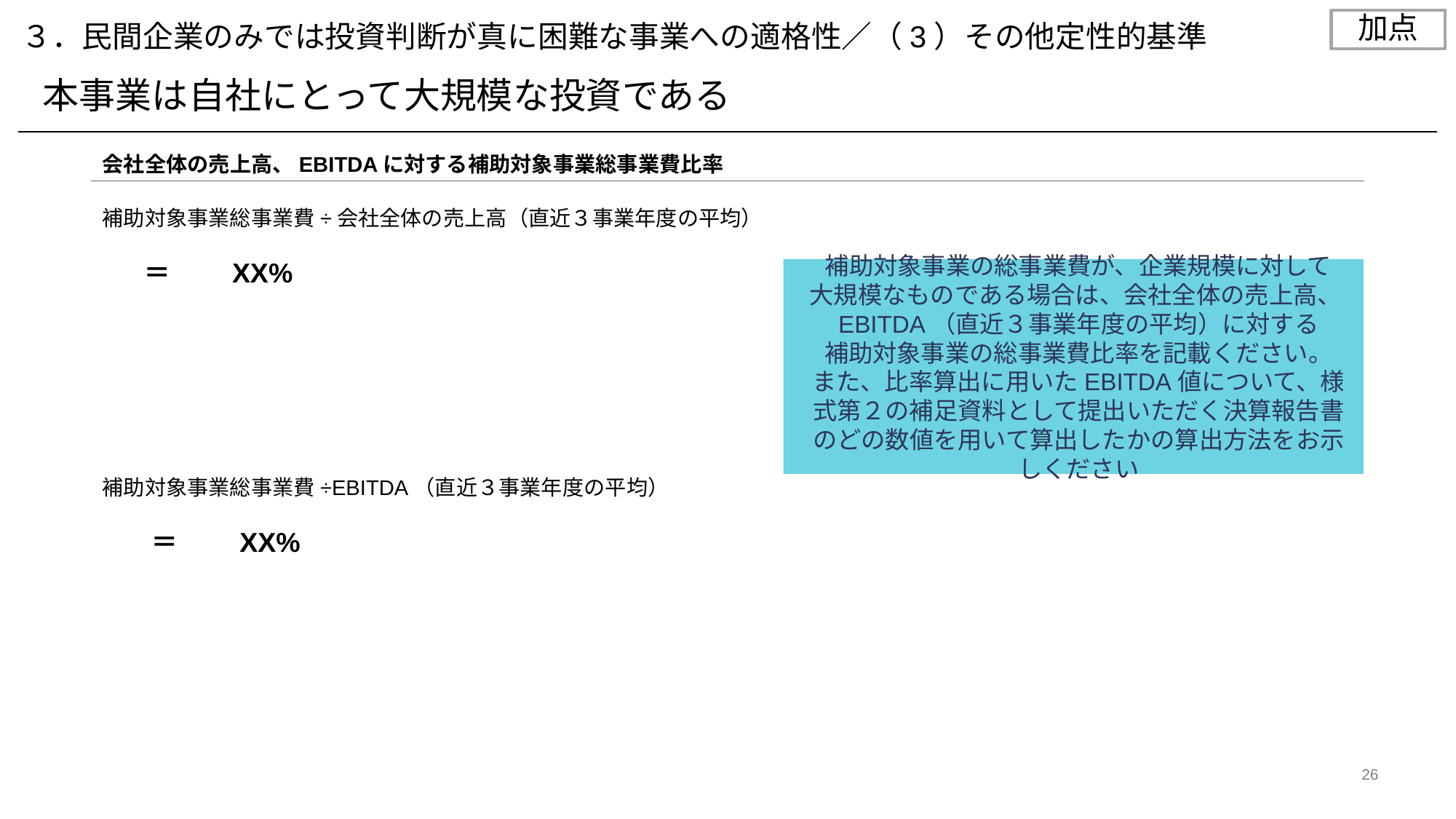

加点
３．民間企業のみでは投資判断が真に困難な事業への適格性／（3）その他定性的基準
本事業は自社にとって大規模な投資である
会社全体の売上高、EBITDAに対する補助対象事業総事業費比率
補助対象事業総事業費÷会社全体の売上高（直近３事業年度の平均）
＝　　XX%
補助対象事業の総事業費が、企業規模に対して
大規模なものである場合は、会社全体の売上高、EBITDA（直近３事業年度の平均）に対する
補助対象事業の総事業費比率を記載ください。
また、比率算出に用いたEBITDA値について、様式第２の補足資料として提出いただく決算報告書のどの数値を用いて算出したかの算出方法をお示しください
補助対象事業総事業費÷EBITDA（直近３事業年度の平均）
＝　　XX%